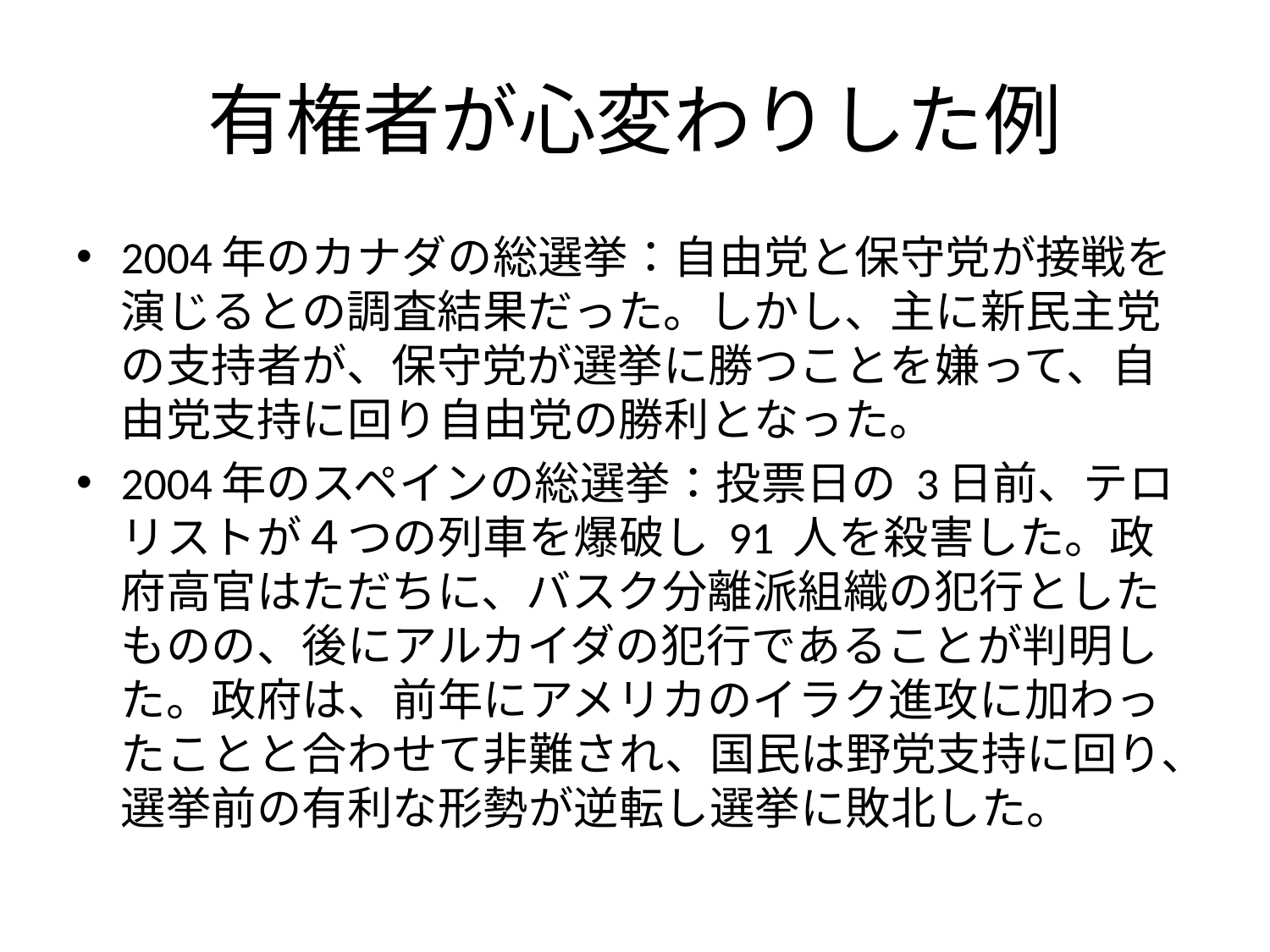

# 有権者が心変わりした例
2004年のカナダの総選挙：自由党と保守党が接戦を演じるとの調査結果だった。しかし、主に新民主党の支持者が、保守党が選挙に勝つことを嫌って、自由党支持に回り自由党の勝利となった。
2004年のスペインの総選挙：投票日の 3日前、テロリストが４つの列車を爆破し 91 人を殺害した。政府高官はただちに、バスク分離派組織の犯行としたものの、後にアルカイダの犯行であることが判明した。政府は、前年にアメリカのイラク進攻に加わったことと合わせて非難され、国民は野党支持に回り、選挙前の有利な形勢が逆転し選挙に敗北した。